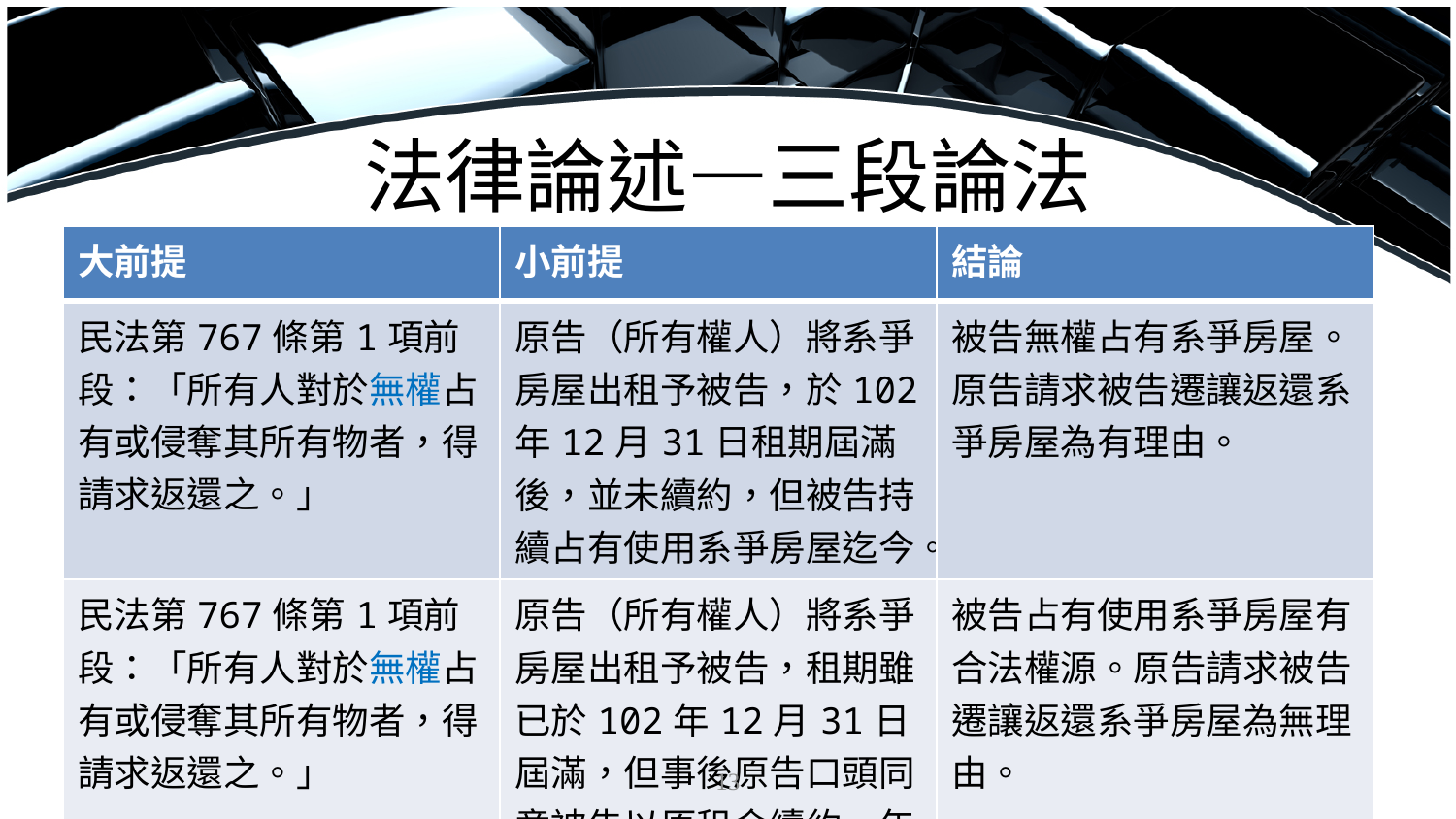

# 法律論述—三段論法
| 大前提 | 小前提 | 結論 |
| --- | --- | --- |
| 民法第767條第1項前段：「所有人對於無權占有或侵奪其所有物者，得請求返還之。」 | 原告（所有權人）將系爭房屋出租予被告，於102年12月31日租期屆滿後，並未續約，但被告持續占有使用系爭房屋迄今。 | 被告無權占有系爭房屋。原告請求被告遷讓返還系爭房屋為有理由。 |
| 民法第767條第1項前段：「所有人對於無權占有或侵奪其所有物者，得請求返還之。」 | 原告（所有權人）將系爭房屋出租予被告，租期雖已於102年12月31日屆滿，但事後原告口頭同意被告以原租金續約一年。 | 被告占有使用系爭房屋有合法權源。原告請求被告遷讓返還系爭房屋為無理由。 |
13